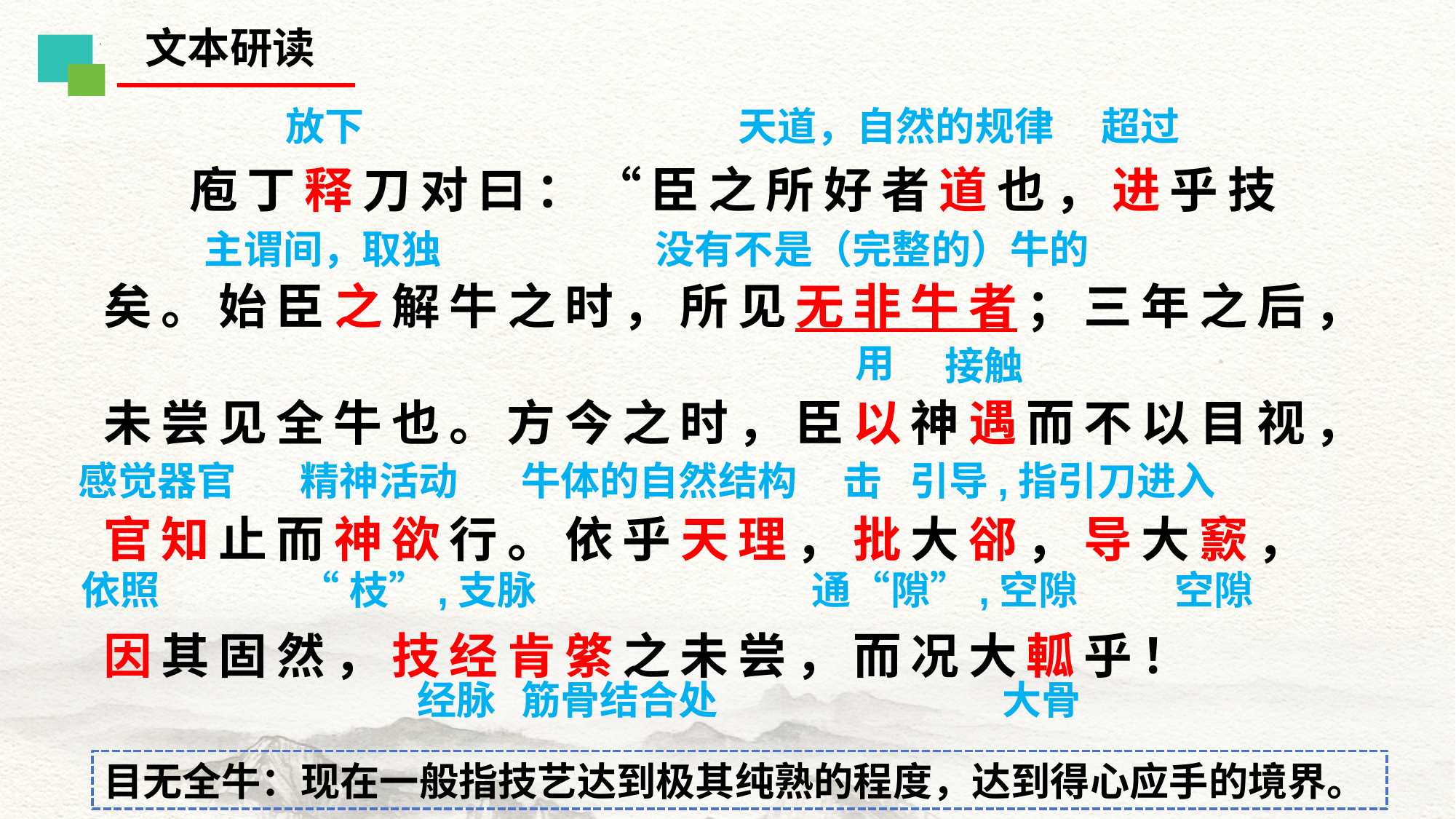

文本研读

放下
天道，自然的规律
超过
庖丁释刀对曰：“臣之所好者道也，进乎技矣。始臣之解牛之时，所见无非牛者；三年之后，未尝见全牛也。方今之时，臣以神遇而不以目视，官知止而神欲行。依乎天理，批大郤，导大窾，因其固然，技经肯綮之未尝，而况大軱乎！
主谓间，取独
没有不是（完整的）牛的
用
接触
感觉器官
精神活动
牛体的自然结构
击
引导,指引刀进入
依照
“枝”,支脉
通“隙”,空隙
空隙
经脉
筋骨结合处
大骨
目无全牛：现在一般指技艺达到极其纯熟的程度，达到得心应手的境界。